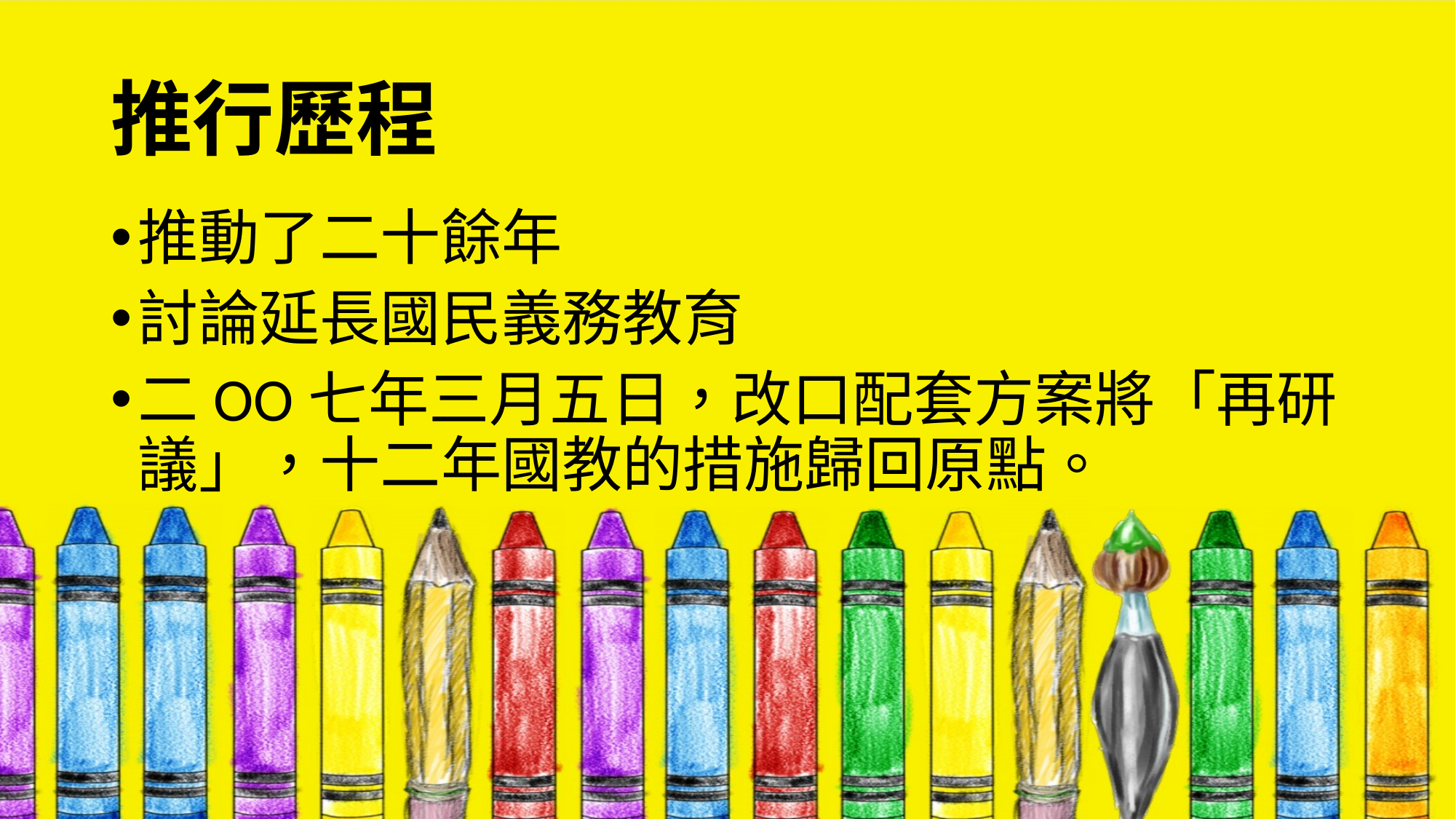

# 推行歷程
推動了二十餘年
討論延長國民義務教育
二OO七年三月五日，改口配套方案將「再研議」，十二年國教的措施歸回原點。